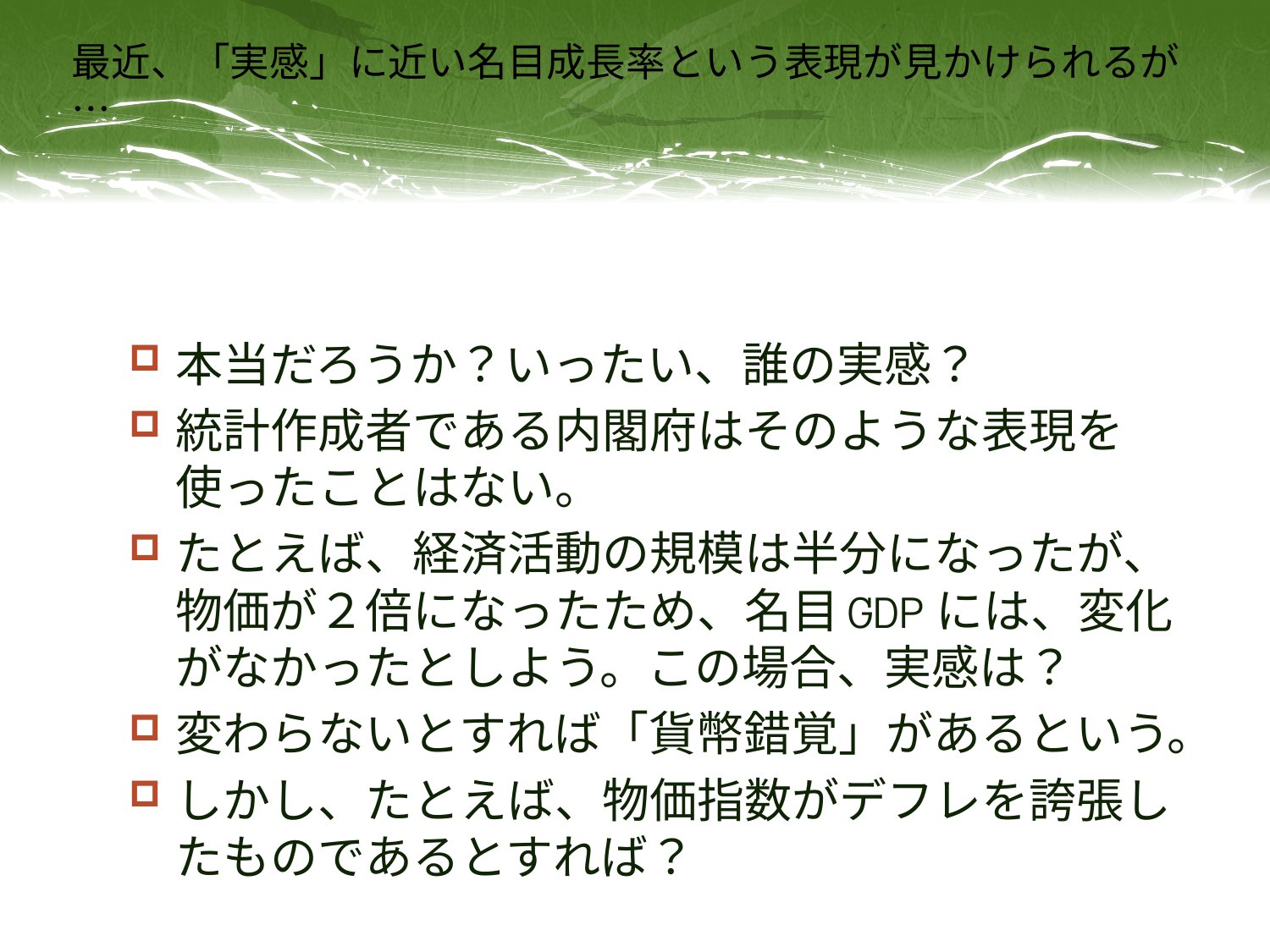

# 最近、「実感」に近い名目成長率という表現が見かけられるが…
本当だろうか？いったい、誰の実感？
統計作成者である内閣府はそのような表現を使ったことはない。
たとえば、経済活動の規模は半分になったが、物価が２倍になったため、名目GDPには、変化がなかったとしよう。この場合、実感は？
変わらないとすれば「貨幣錯覚」があるという。
しかし、たとえば、物価指数がデフレを誇張したものであるとすれば？